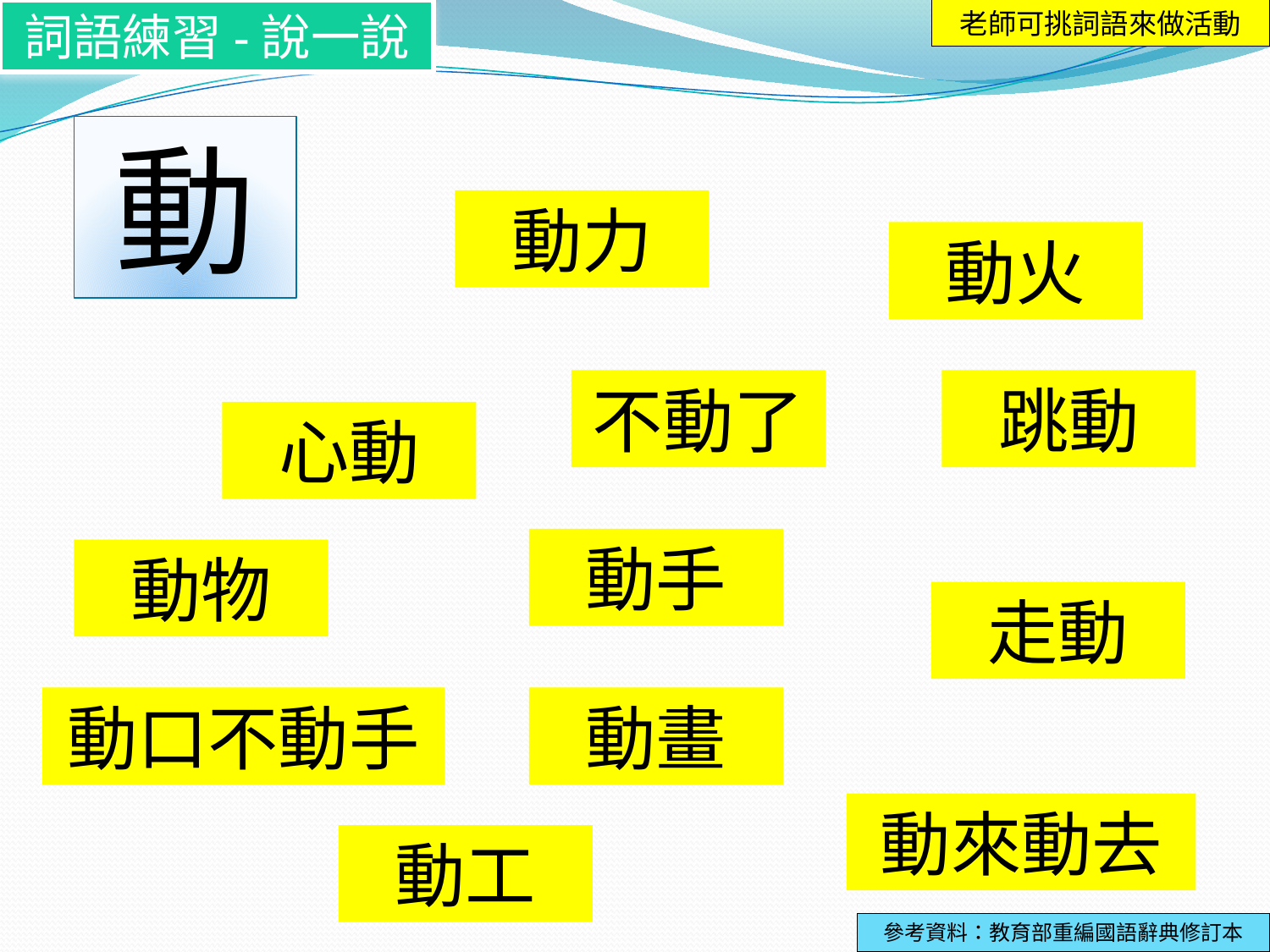

詞語練習-說一說
老師可挑詞語來做活動
動
動力
動火
不動了
跳動
心動
動手
動物
走動
動口不動手
動畫
動來動去
動工
參考資料：教育部重編國語辭典修訂本